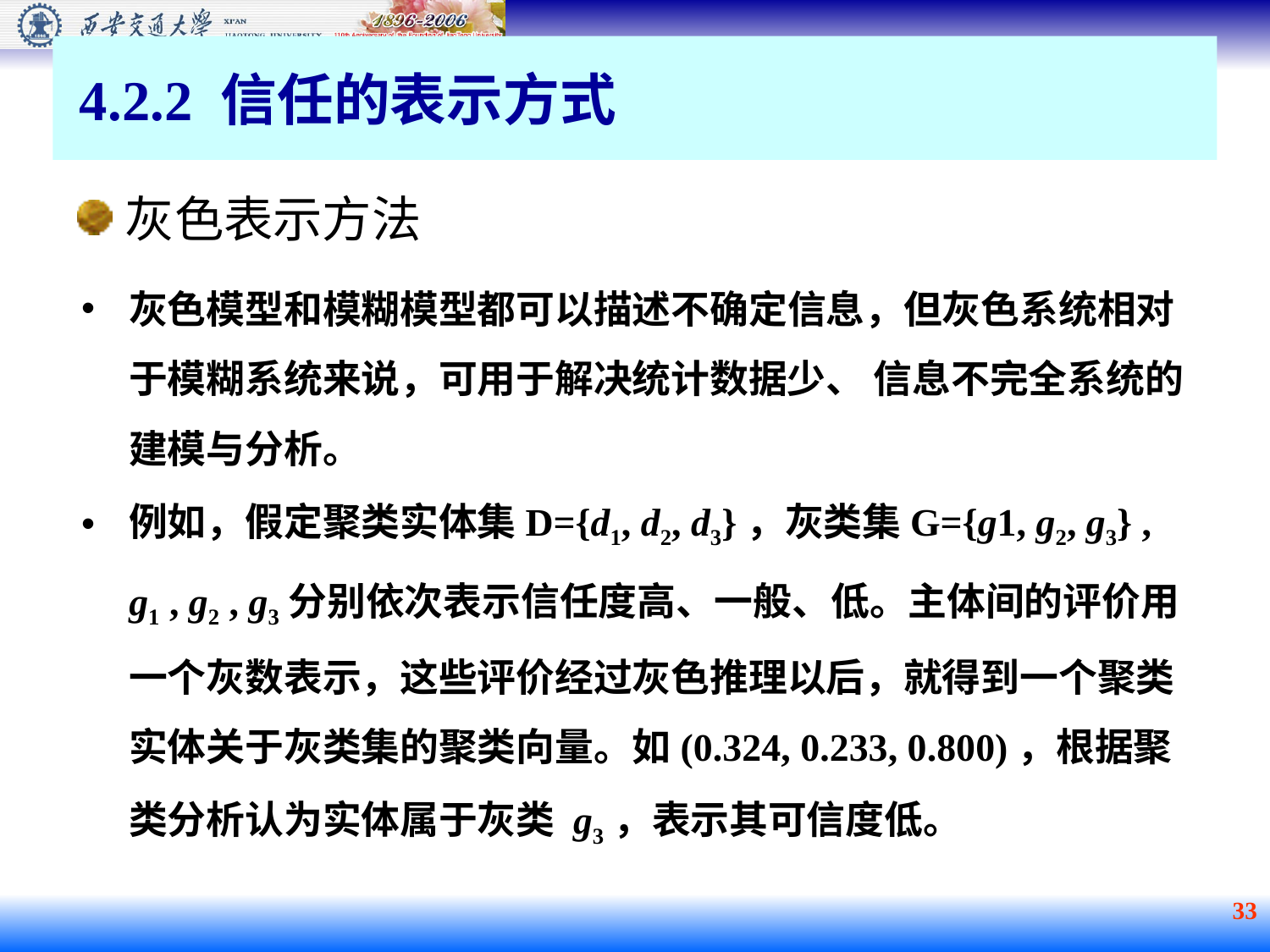

4.2.2 信任的表示方式
灰色表示方法
灰色模型和模糊模型都可以描述不确定信息，但灰色系统相对于模糊系统来说，可用于解决统计数据少、 信息不完全系统的建模与分析。
例如，假定聚类实体集D={d1, d2, d3}，灰类集G={g1, g2, g3} , g1 , g2 , g3分别依次表示信任度高、一般、低。主体间的评价用一个灰数表示，这些评价经过灰色推理以后，就得到一个聚类实体关于灰类集的聚类向量。如(0.324, 0.233, 0.800)，根据聚类分析认为实体属于灰类 g3，表示其可信度低。
 33